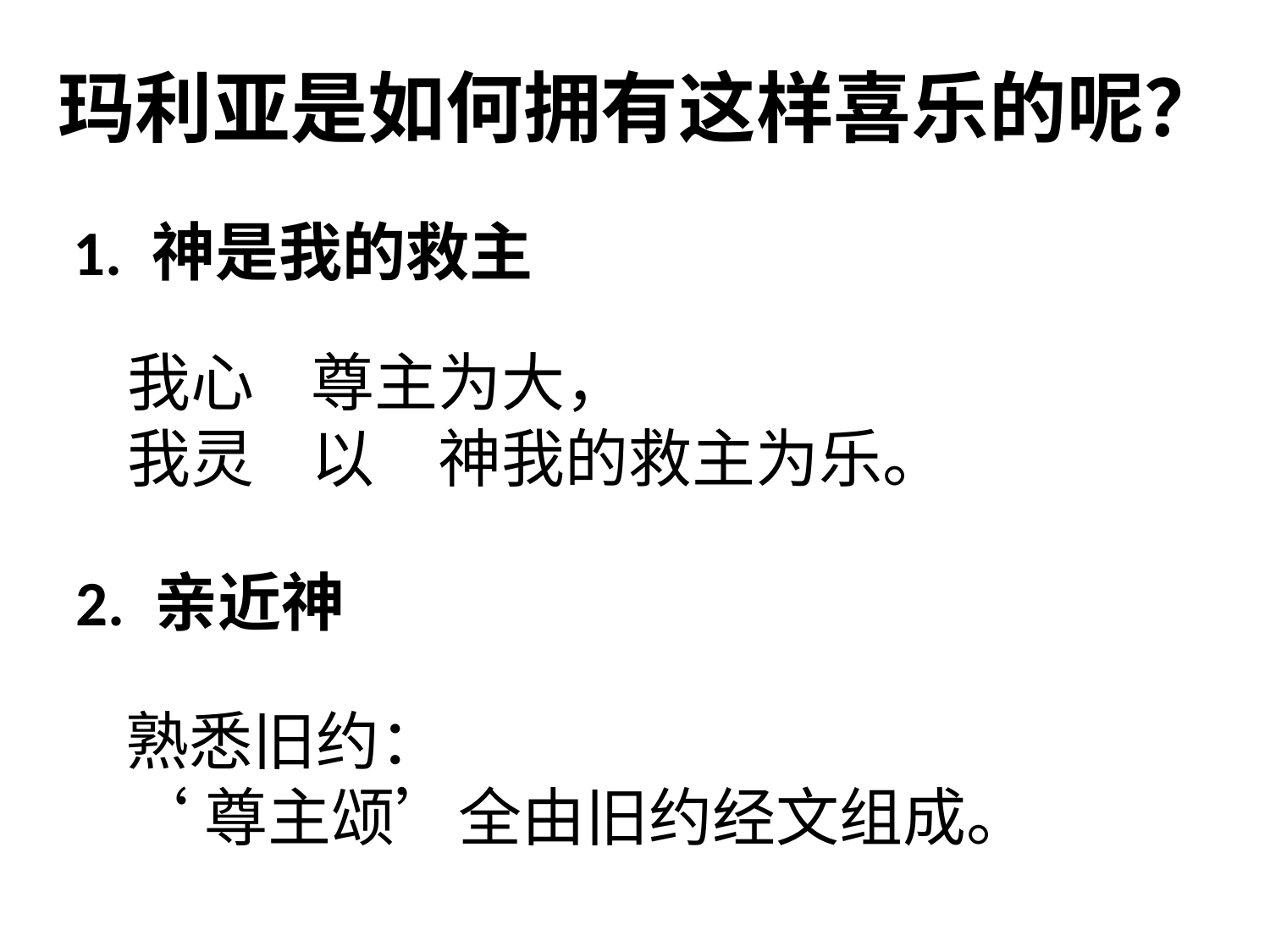

# 玛利亚是如何拥有这样喜乐的呢？
1. 神是我的救主
我心    尊主为大，
我灵    以　神我的救主为乐。
2. 亲近神
熟悉旧约：
‘尊主颂’全由旧约经文组成。